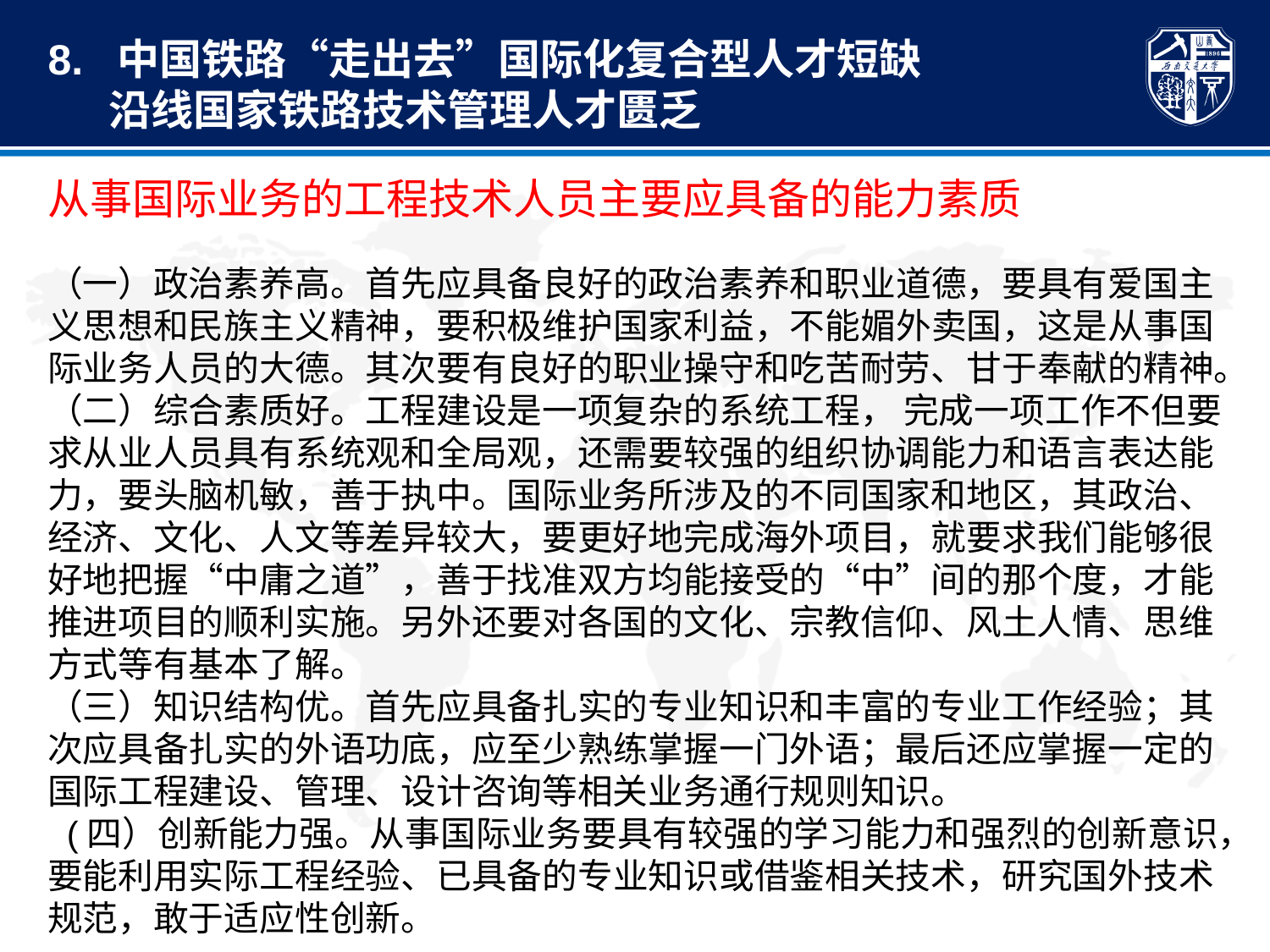

8.  中国铁路“走出去”国际化复合型人才短缺
         沿线国家铁路技术管理人才匮乏

从事国际业务的工程技术人员主要应具备的能力素质

（一）政治素养高。首先应具备良好的政治素养和职业道德，要具有爱国主义思想和民族主义精神，要积极维护国家利益，不能媚外卖国，这是从事国际业务人员的大德。其次要有良好的职业操守和吃苦耐劳、甘于奉献的精神。
（二）综合素质好。工程建设是一项复杂的系统工程， 完成一项工作不但要求从业人员具有系统观和全局观，还需要较强的组织协调能力和语言表达能力，要头脑机敏，善于执中。国际业务所涉及的不同国家和地区，其政治、经济、文化、人文等差异较大，要更好地完成海外项目，就要求我们能够很好地把握“中庸之道”，善于找准双方均能接受的“中”间的那个度，才能推进项目的顺利实施。另外还要对各国的文化、宗教信仰、风土人情、思维方式等有基本了解。
（三）知识结构优。首先应具备扎实的专业知识和丰富的专业工作经验；其次应具备扎实的外语功底，应至少熟练掌握一门外语；最后还应掌握一定的国际工程建设、管理、设计咨询等相关业务通行规则知识。
  (四）创新能力强。从事国际业务要具有较强的学习能力和强烈的创新意识，要能利用实际工程经验、已具备的专业知识或借鉴相关技术，研究国外技术规范，敢于适应性创新。